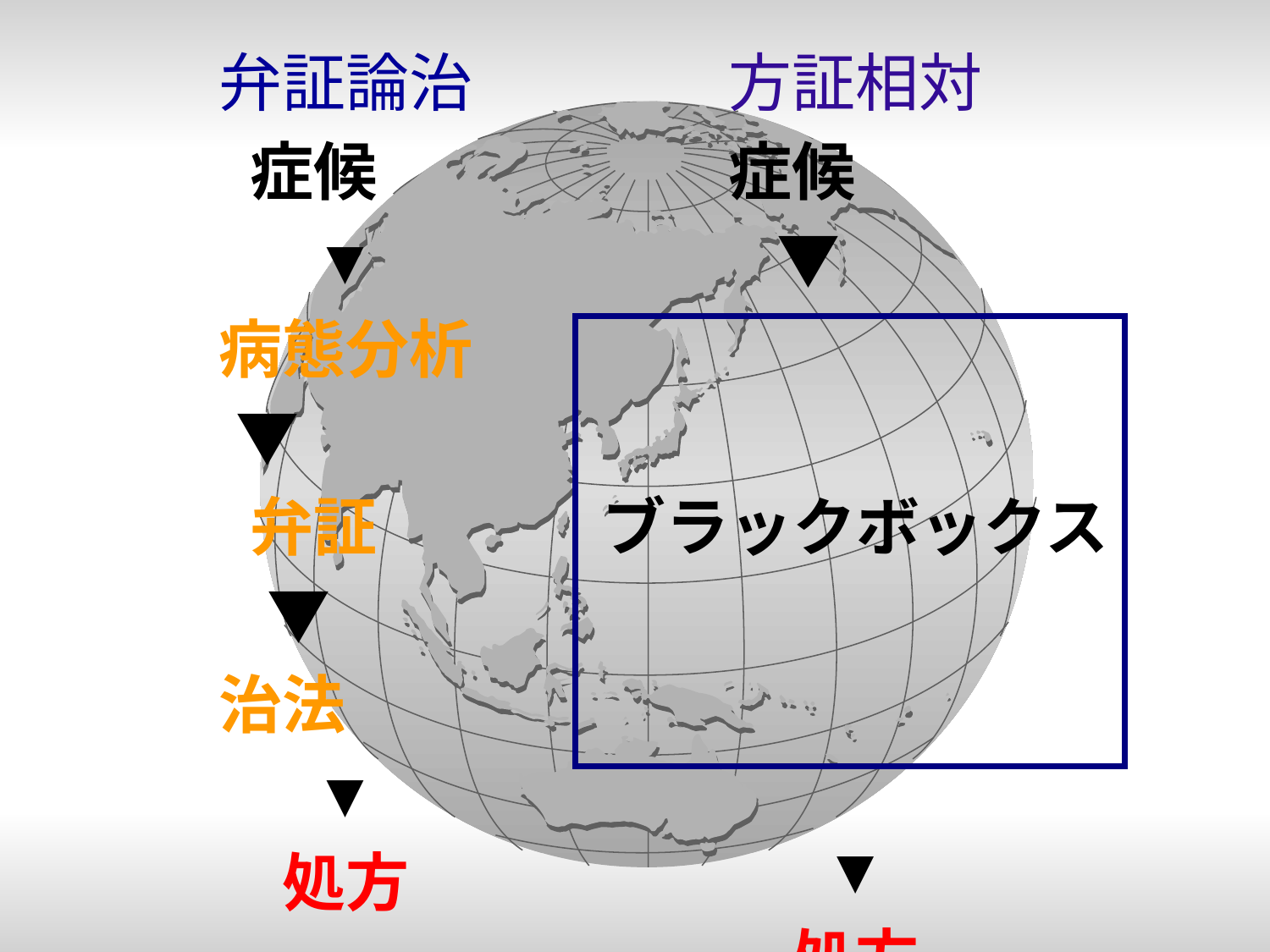

#
弁証論治
症候
▼
病態分析
▼
弁証
▼
治法
▼
処方

方証相対
症候
▼

ブラックボックス

▼
処方